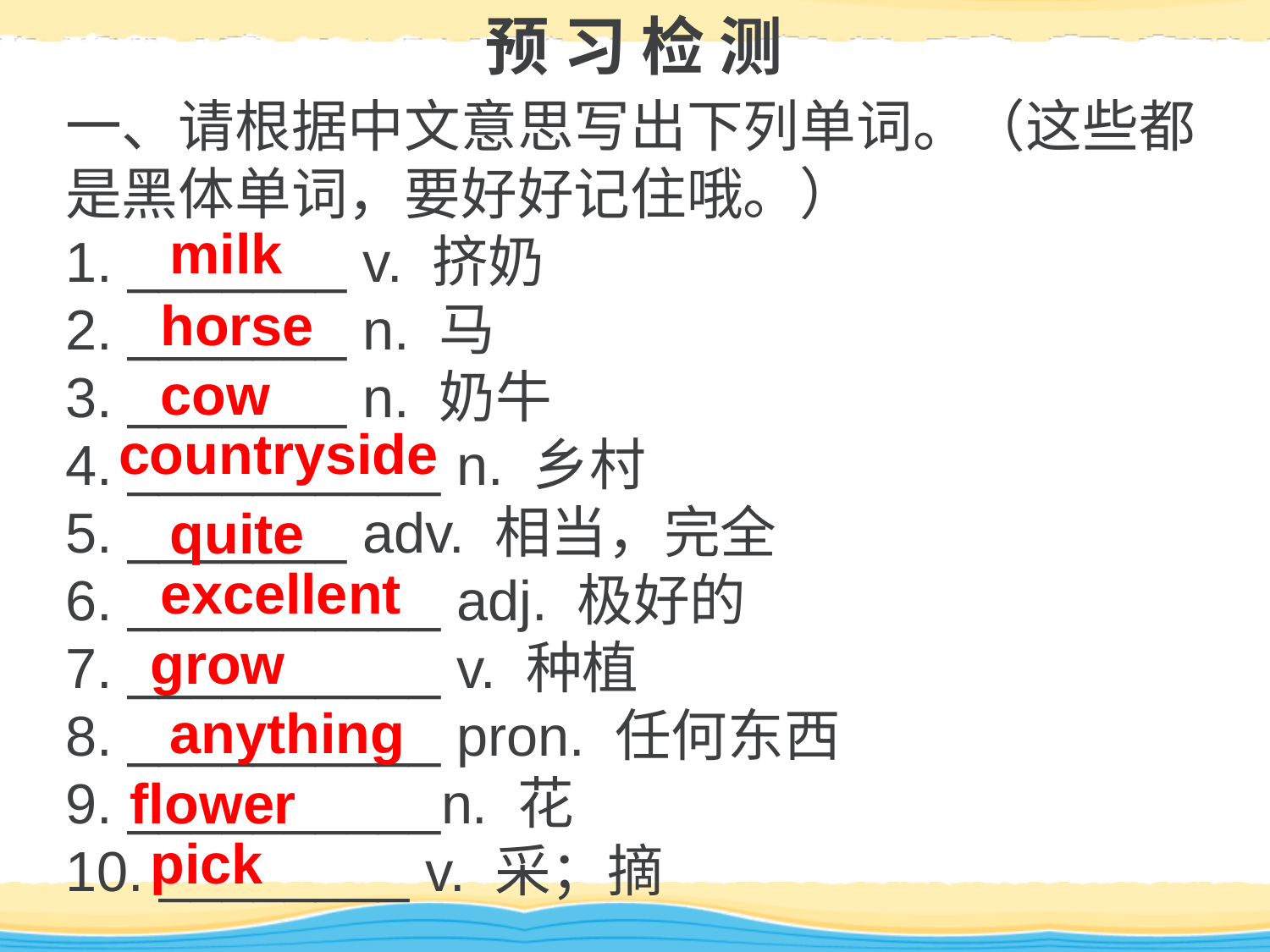

预 习 检 测
一、请根据中文意思写出下列单词。（这些都是黑体单词，要好好记住哦。）
1. _______ v. 挤奶
2. _______ n. 马
3. _______ n. 奶牛
4. __________ n. 乡村
5. _______ adv. 相当，完全
6. __________ adj. 极好的
7. __________ v. 种植
8. __________ pron. 任何东西
9. __________n. 花
10. ________ v. 采；摘
milk
horse
cow
countryside
quite
excellent
grow
anything
flower
pick